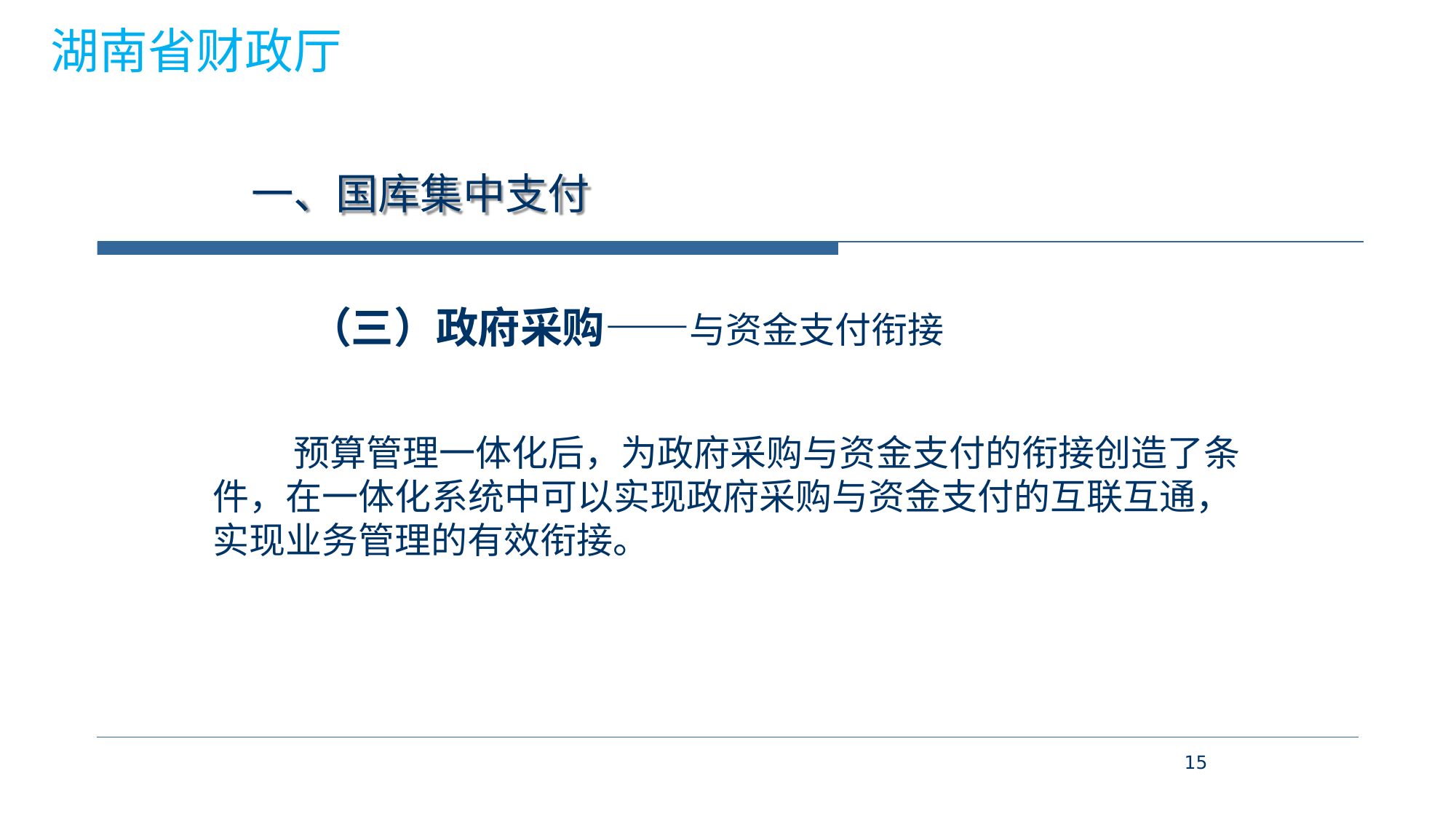

湖南省财政厅

# 一、国库集中支付
（三）政府采购——与资金支付衔接

预算管理一体化后，为政府采购与资金支付的衔接创造了条 件，在一体化系统中可以实现政府采购与资金支付的互联互通，  实现业务管理的有效衔接。

15